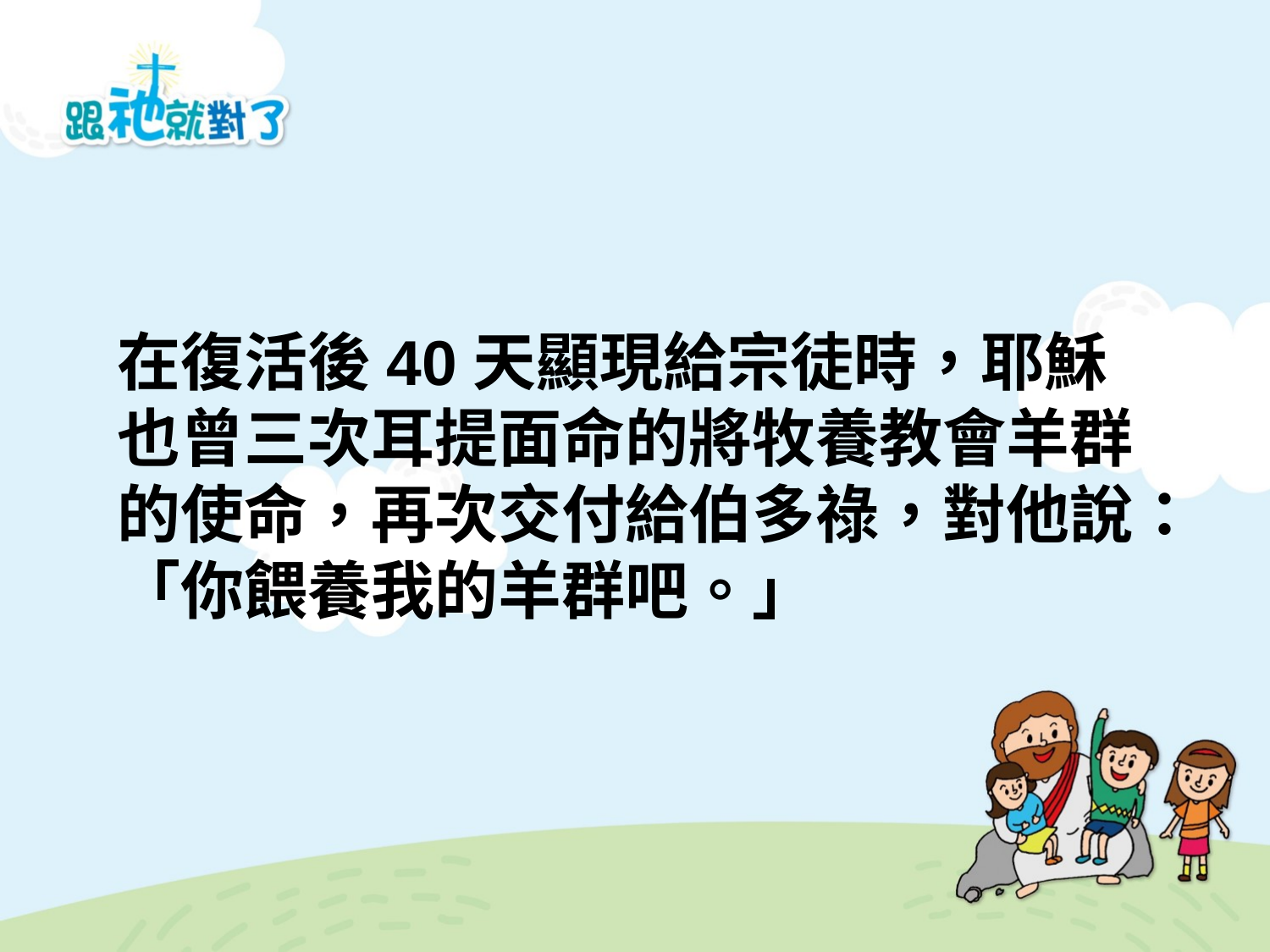

在復活後40天顯現給宗徒時，耶穌也曾三次耳提面命的將牧養教會羊群的使命，再次交付給伯多祿，對他說：「你餵養我的羊群吧。」